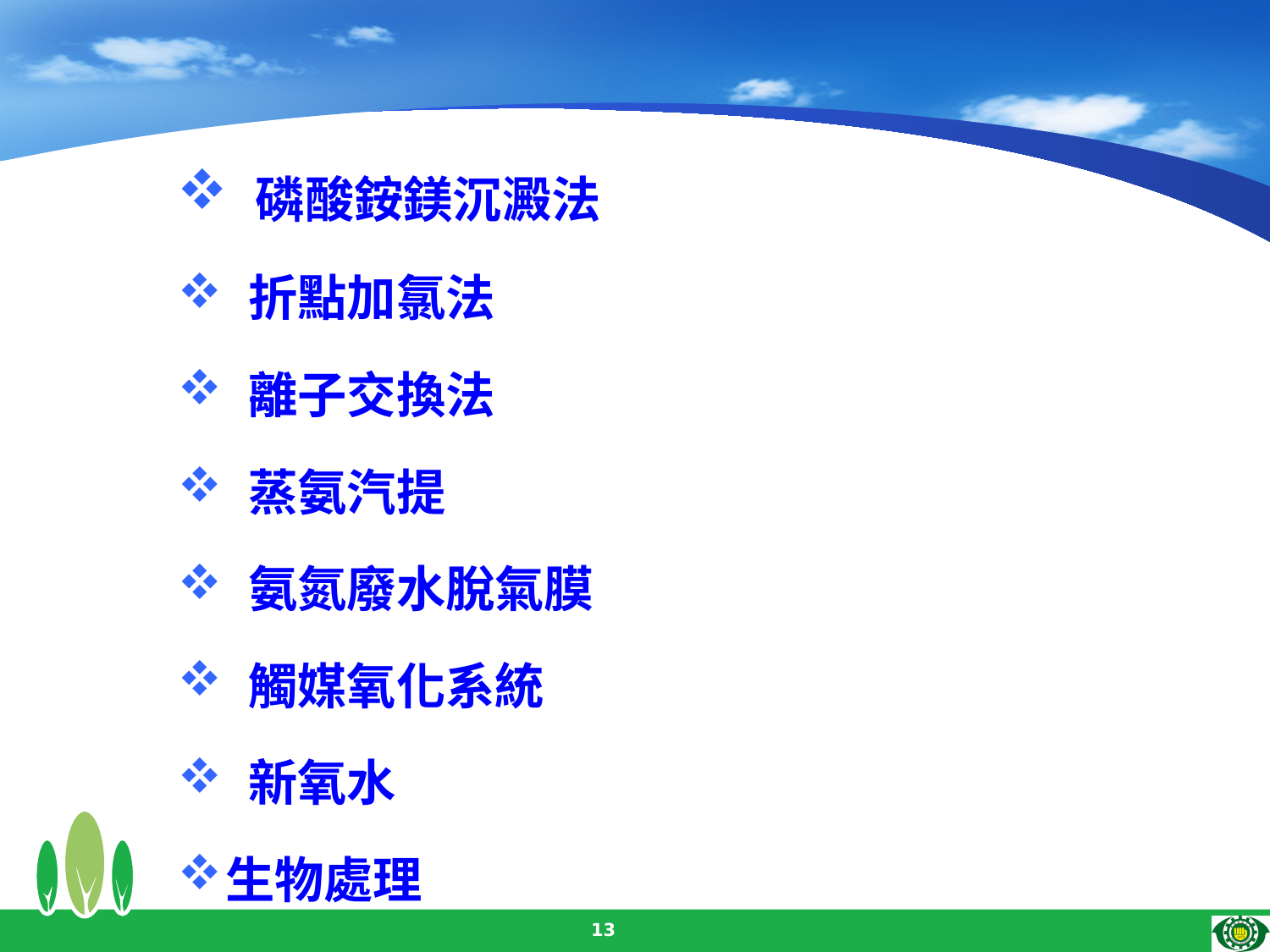

磷酸銨鎂沉澱法
 折點加氯法
 離子交換法
 蒸氨汽提
 氨氮廢水脫氣膜
 觸媒氧化系統
 新氧水
生物處理
13